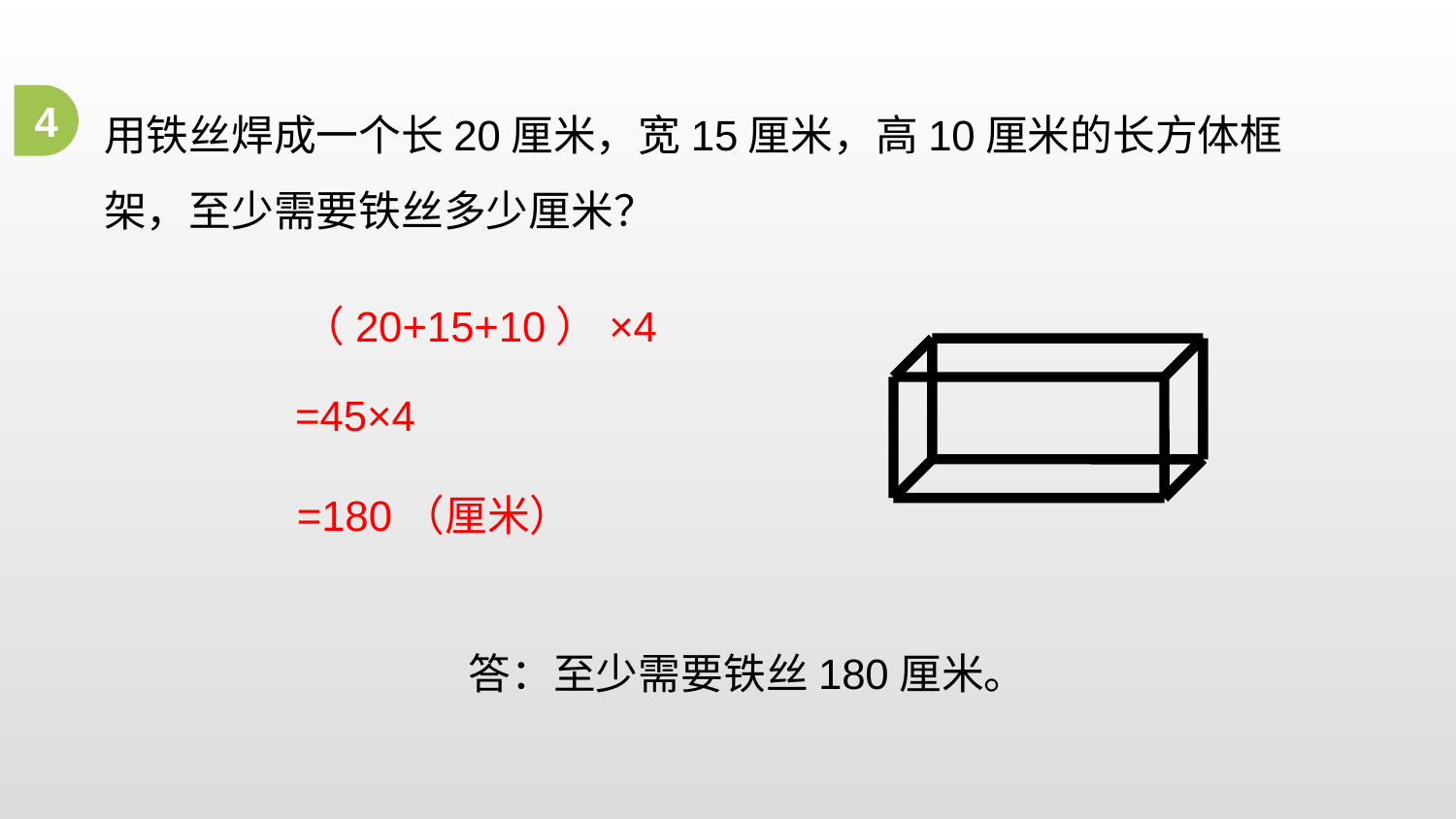

用铁丝焊成一个长20厘米，宽15厘米，高10厘米的长方体框架，至少需要铁丝多少厘米？
4
（20+15+10）×4

=45×4

=180（厘米）

答：至少需要铁丝180厘米。